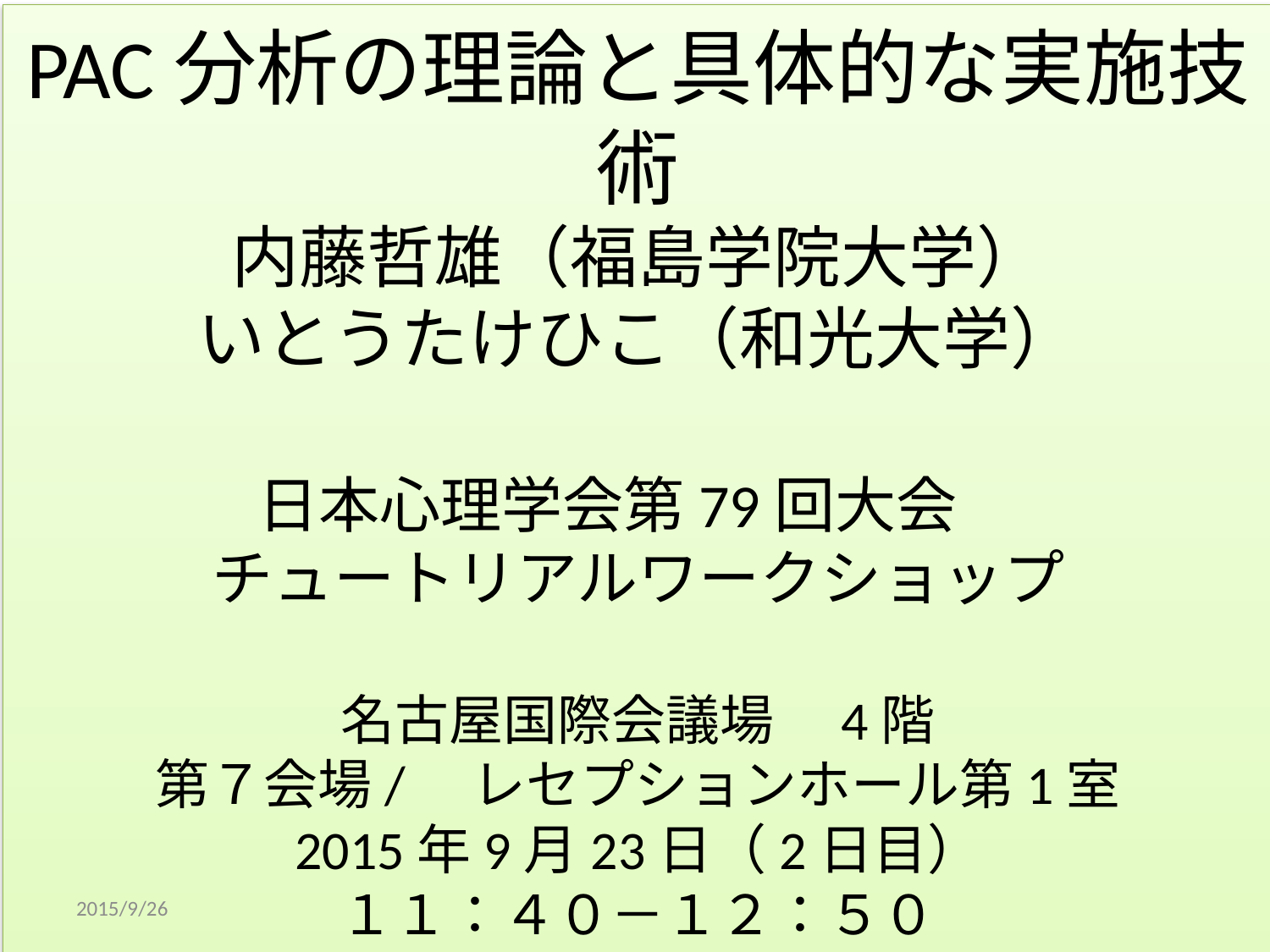

# PAC分析の理論と具体的な実施技術 内藤哲雄（福島学院大学） いとうたけひこ（和光大学） 日本心理学会第79回大会　 チュートリアルワークショップ 名古屋国際会議場　4階 第７会場/　レセプションホール第1室 2015年9月23日（2日目） １１：４０－１２：５０
2015/9/26
1